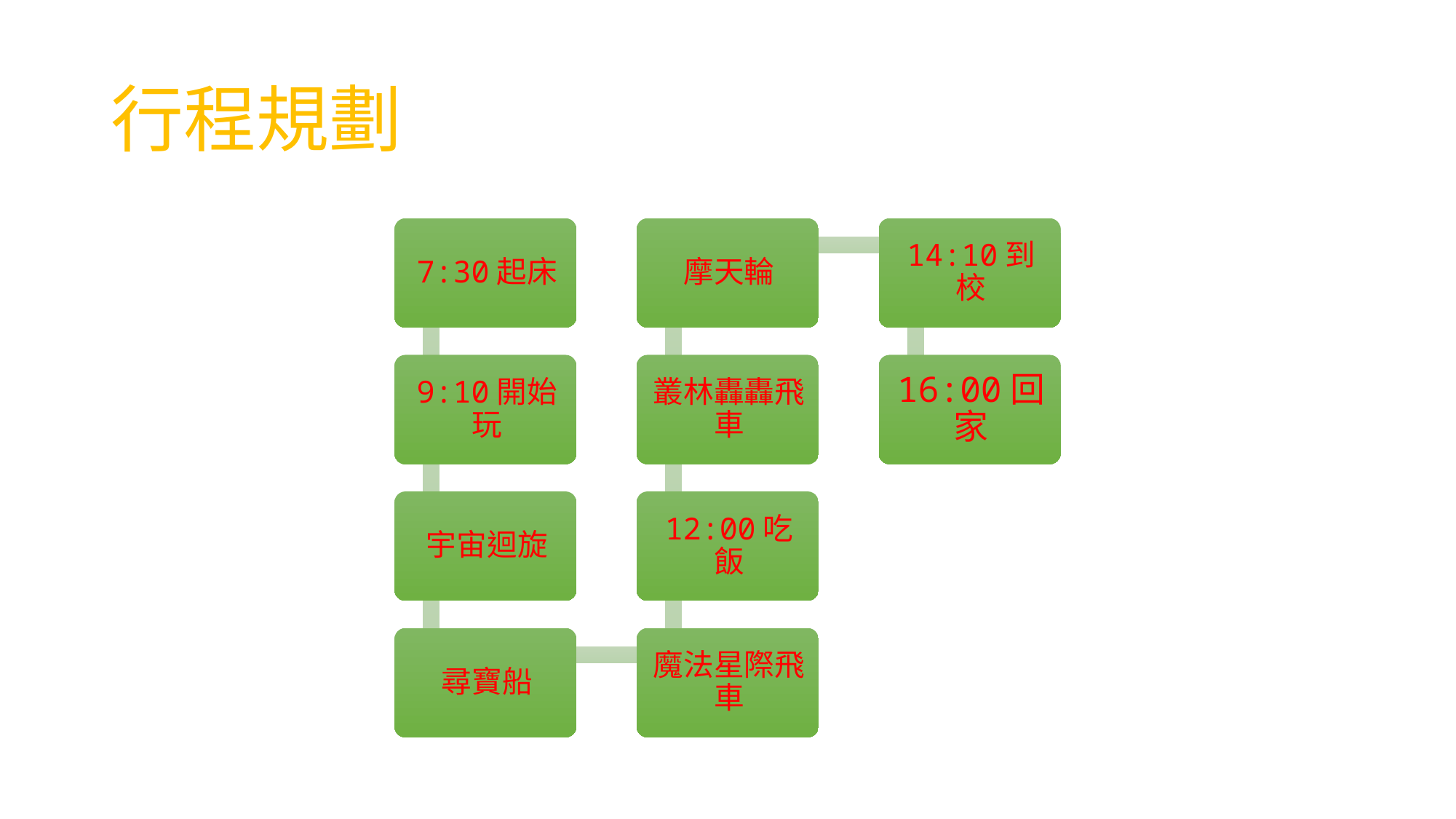

# 行程規劃
7:30起床
9:10開始玩
宇宙迴旋
尋寶船
魔法星際飛車
12:00吃飯
叢林轟轟飛車
摩天輪
14:10到校
16:00回家